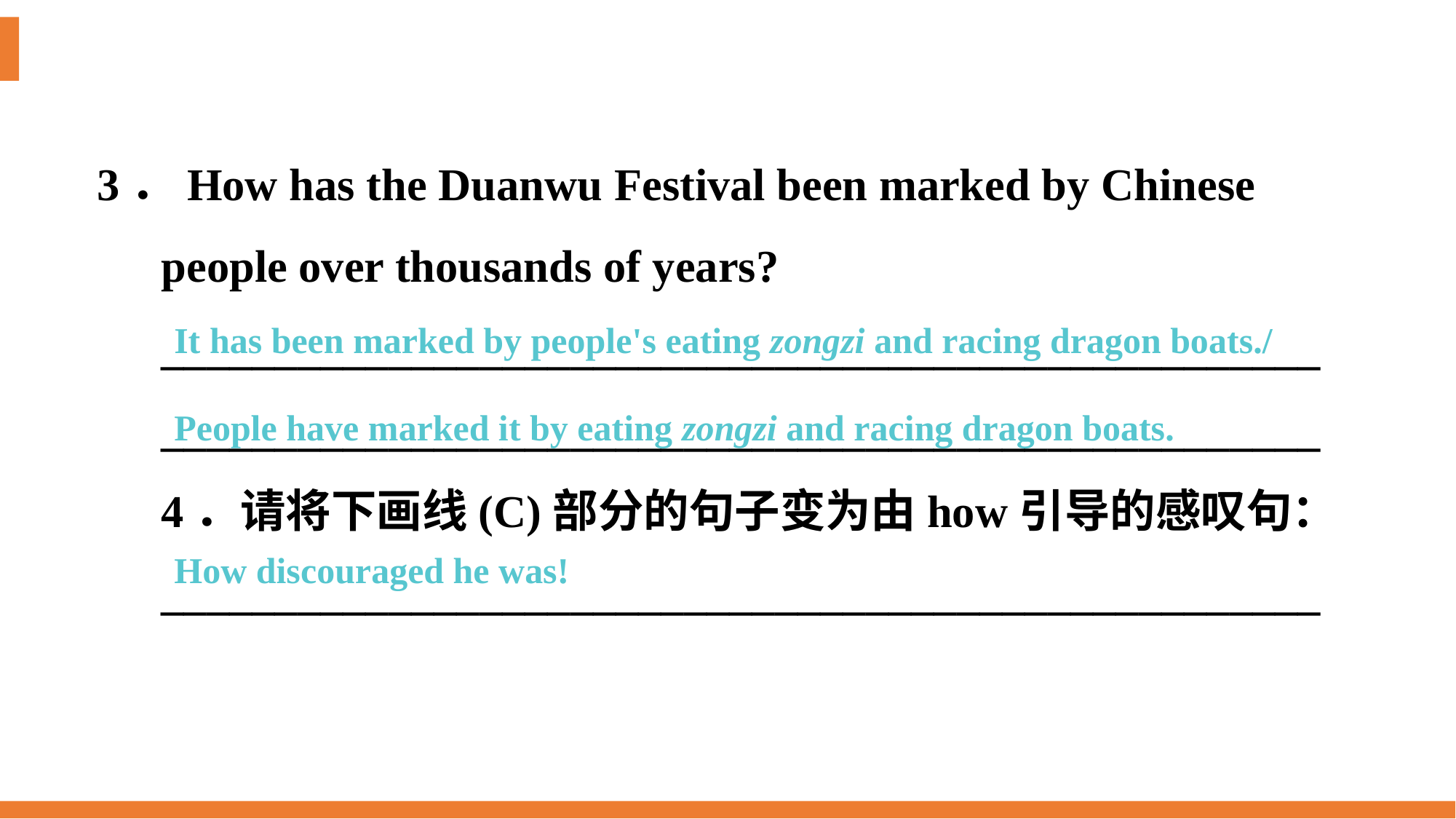

3．How has the Duanwu Festival been marked by Chinese
people over thousands of years?
___________________________________________________
___________________________________________________
4．请将下画线(C)部分的句子变为由how引导的感叹句：
___________________________________________________
It has been marked by people's eating zongzi and racing dragon boats./
People have marked it by eating zongzi and racing dragon boats.
How discouraged he was!